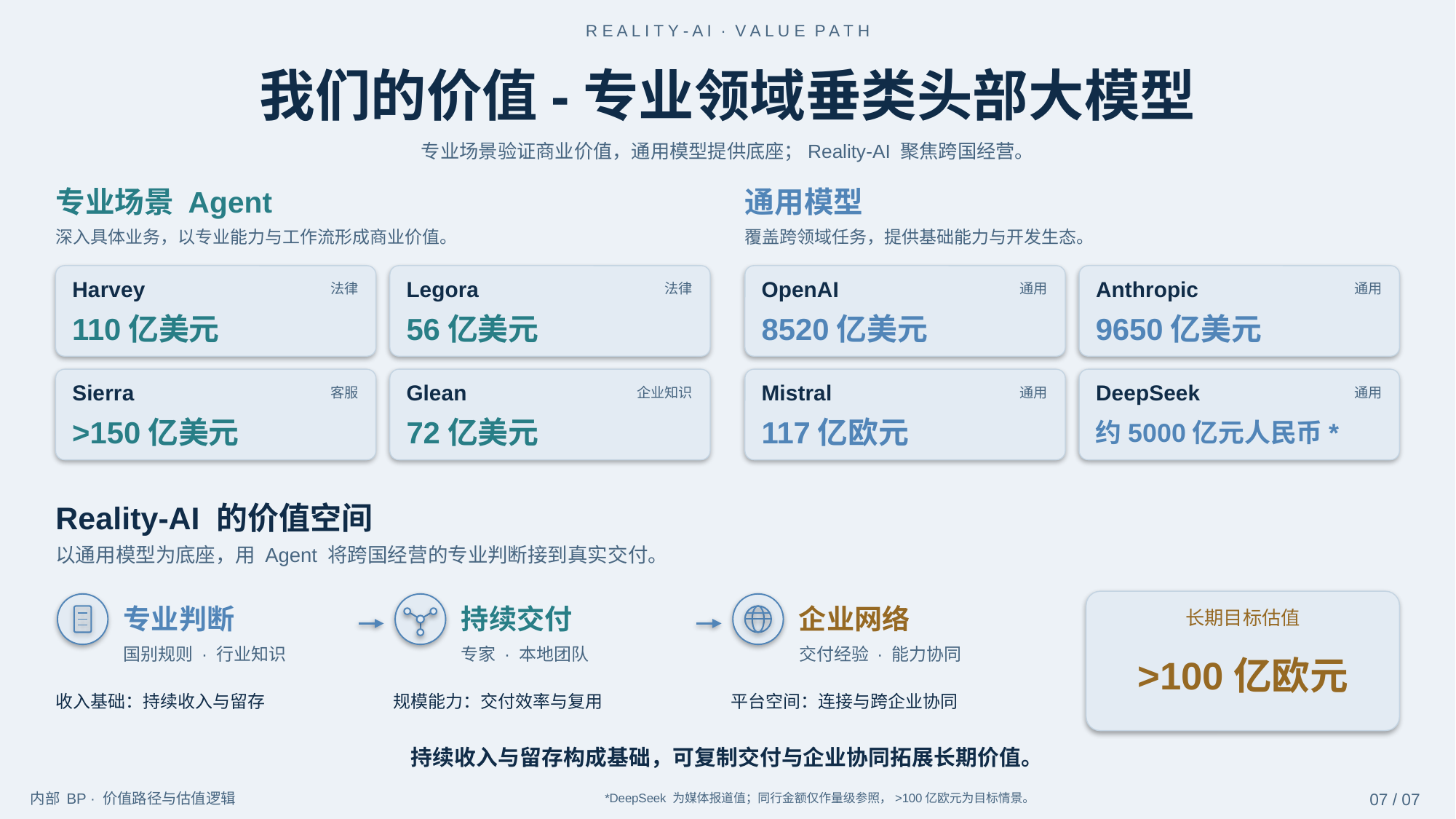

R E A L I T Y - A I  ·  V A L U E  P A T H
我们的价值-专业领域垂类头部大模型
专业场景验证商业价值，通用模型提供底座；Reality-AI 聚焦跨国经营。
专业场景 Agent
通用模型
深入具体业务，以专业能力与工作流形成商业价值。
覆盖跨领域任务，提供基础能力与开发生态。

Harvey
Legora
OpenAI
Anthropic
法律
法律
通用
通用
110亿美元
56亿美元
8520亿美元
9650亿美元

Sierra
Glean
Mistral
DeepSeek
客服
企业知识
通用
通用
>150亿美元
72亿美元
117亿欧元
约5000亿元人民币*
Reality-AI 的价值空间
以通用模型为底座，用 Agent 将跨国经营的专业判断接到真实交付。

专业判断
持续交付
企业网络
长期目标估值

>100亿欧元
国别规则 · 行业知识
专家 · 本地团队
交付经验 · 能力协同
收入基础：持续收入与留存
规模能力：交付效率与复用
平台空间：连接与跨企业协同
持续收入与留存构成基础，可复制交付与企业协同拓展长期价值。
内部 BP · 价值路径与估值逻辑
*DeepSeek 为媒体报道值；同行金额仅作量级参照，>100亿欧元为目标情景。
07 / 07